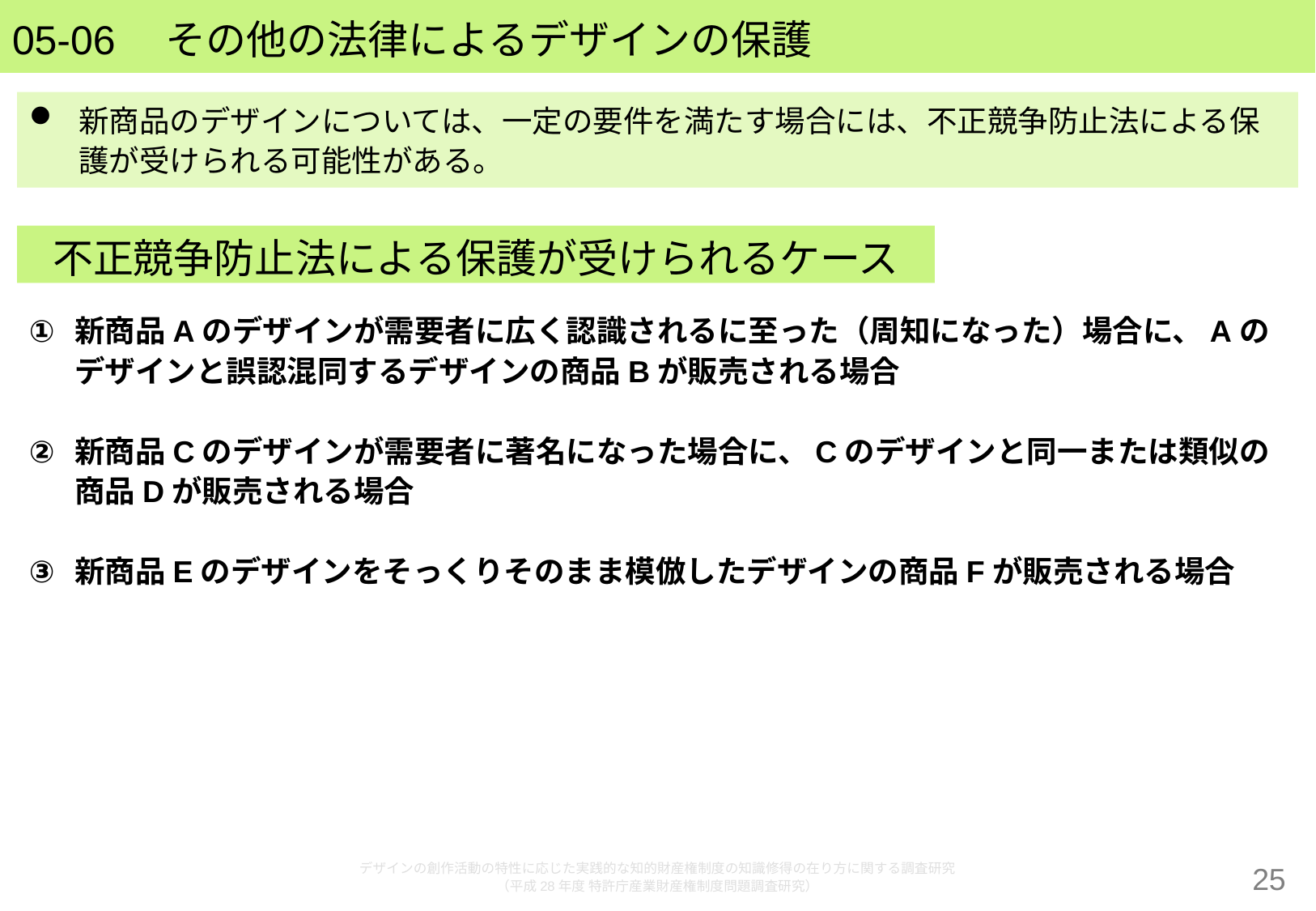

# 05-06　その他の法律によるデザインの保護
新商品のデザインについては、一定の要件を満たす場合には、不正競争防止法による保護が受けられる可能性がある。
不正競争防止法による保護が受けられるケース
新商品Aのデザインが需要者に広く認識されるに至った（周知になった）場合に、Aのデザインと誤認混同するデザインの商品Bが販売される場合

新商品Cのデザインが需要者に著名になった場合に、Cのデザインと同一または類似の商品Dが販売される場合

新商品Eのデザインをそっくりそのまま模倣したデザインの商品Fが販売される場合
デザインの創作活動の特性に応じた実践的な知的財産権制度の知識修得の在り方に関する調査研究
（平成28年度 特許庁産業財産権制度問題調査研究）
25